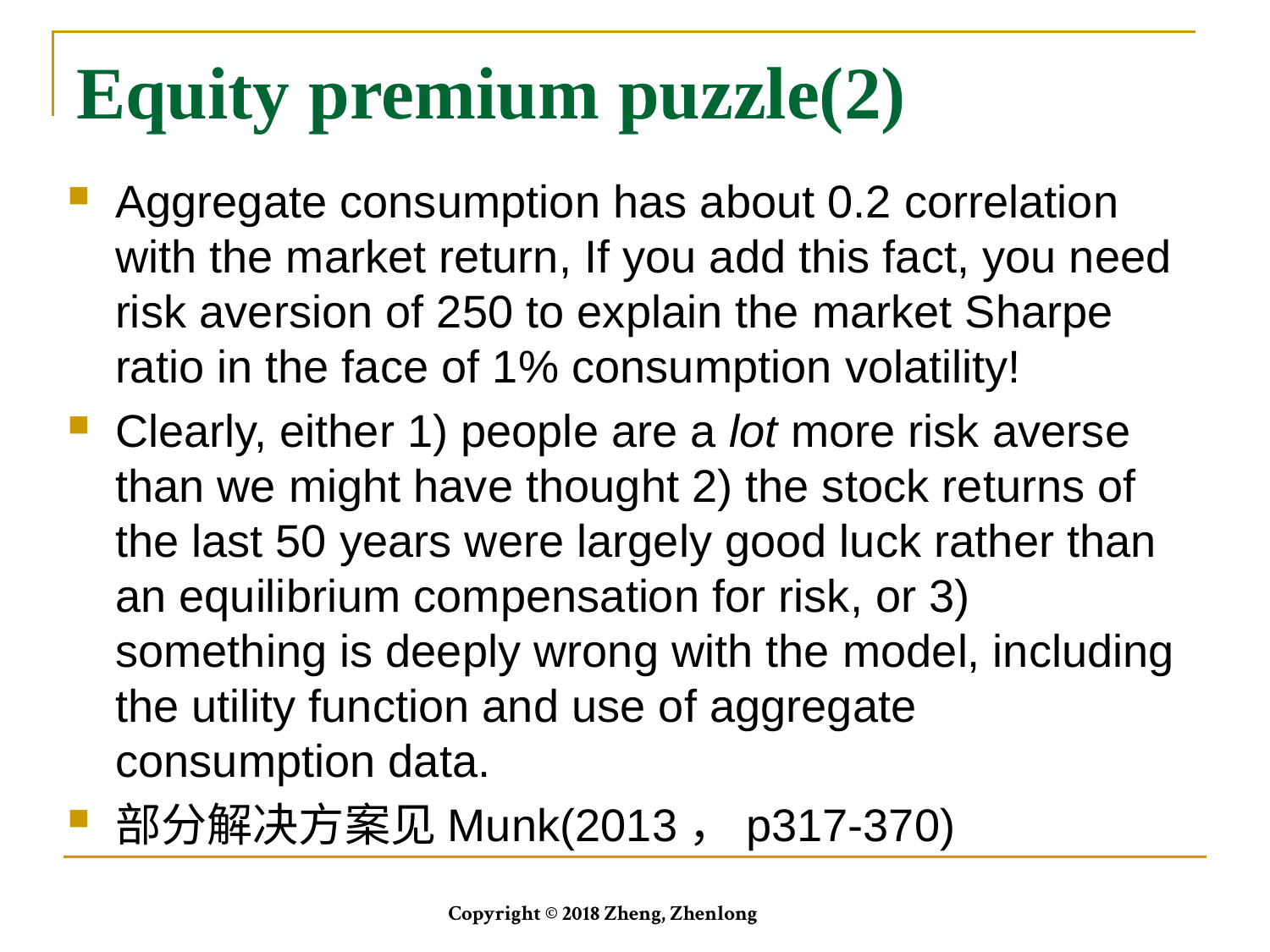

# Equity premium puzzle(2)
Aggregate consumption has about 0.2 correlation with the market return, If you add this fact, you need risk aversion of 250 to explain the market Sharpe ratio in the face of 1% consumption volatility!
Clearly, either 1) people are a lot more risk averse than we might have thought 2) the stock returns of the last 50 years were largely good luck rather than an equilibrium compensation for risk, or 3) something is deeply wrong with the model, including the utility function and use of aggregate consumption data.
部分解决方案见Munk(2013，p317-370)

Copyright © 2018 Zheng, Zhenlong